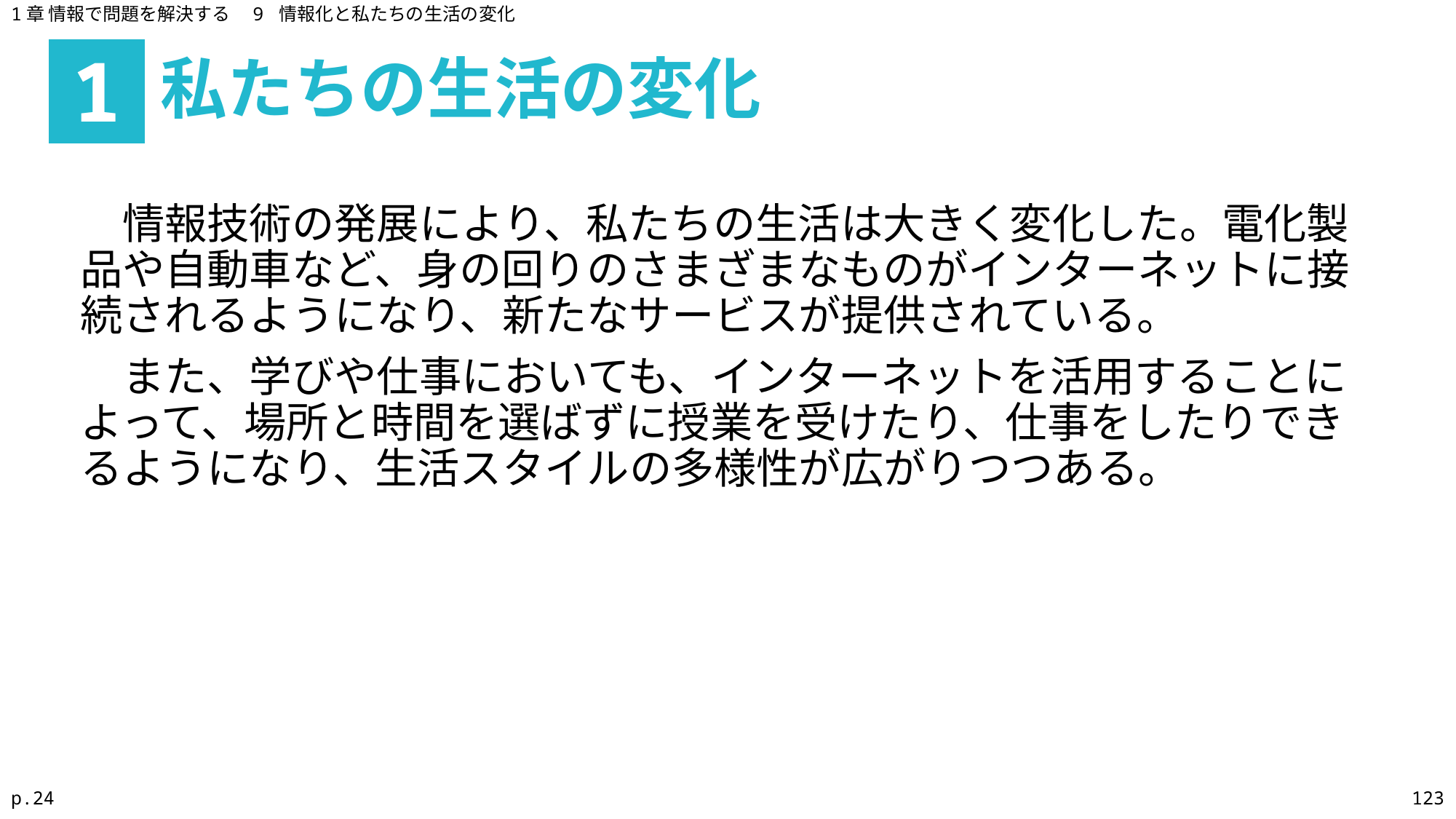

1章 情報で問題を解決する　9 情報化と私たちの生活の変化
私たちの生活の変化
1
　情報技術の発展により、私たちの生活は大きく変化した。電化製品や自動車など、身の回りのさまざまなものがインターネットに接続されるようになり、新たなサービスが提供されている。
　また、学びや仕事においても、インターネットを活用することによって、場所と時間を選ばずに授業を受けたり、仕事をしたりできるようになり、生活スタイルの多様性が広がりつつある。
p.24
123